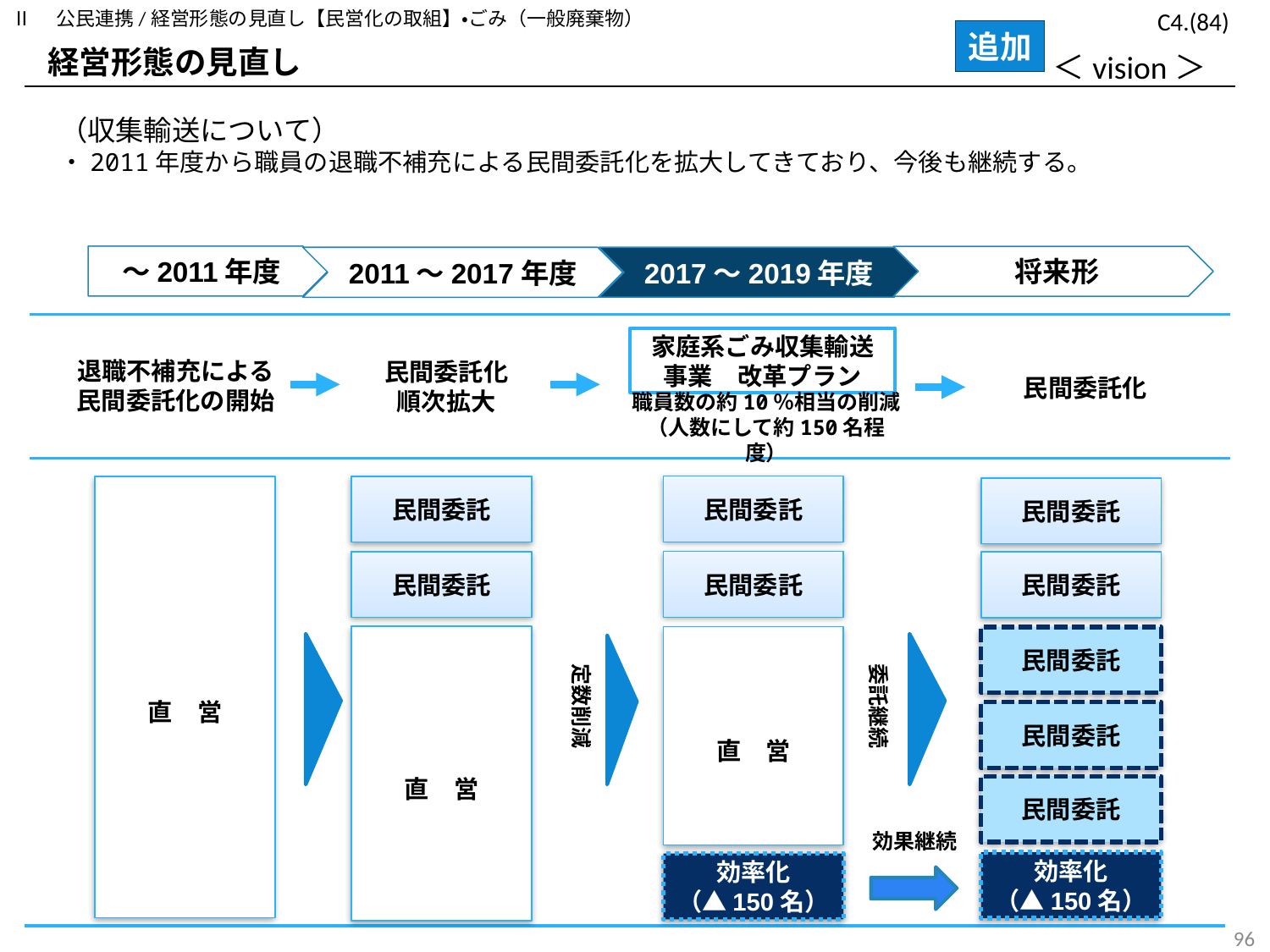

Ⅱ　公民連携/経営形態の見直し【民営化の取組】・ごみ（一般廃棄物）
C4.(84)
追加
経営形態の見直し
＜vision＞
（収集輸送について）
・2011年度から職員の退職不補充による民間委託化を拡大してきており、今後も継続する。
～2011年度
将来形
2011～2017年度
2017～2019年度
退職不補充による民間委託化の開始
民間委託化
順次拡大
民間委託化
家庭系ごみ収集輸送事業　改革プラン
職員数の約10％相当の削減（人数にして約150名程度）
民間委託
民間委託

直　営
民間委託

直　営
民間委託
民間委託
民間委託

直　営
定数削減

民間委託
民間委託
効果継続
効率化
（▲150名）
効率化
（▲150名）

民間委託
委託継続
96